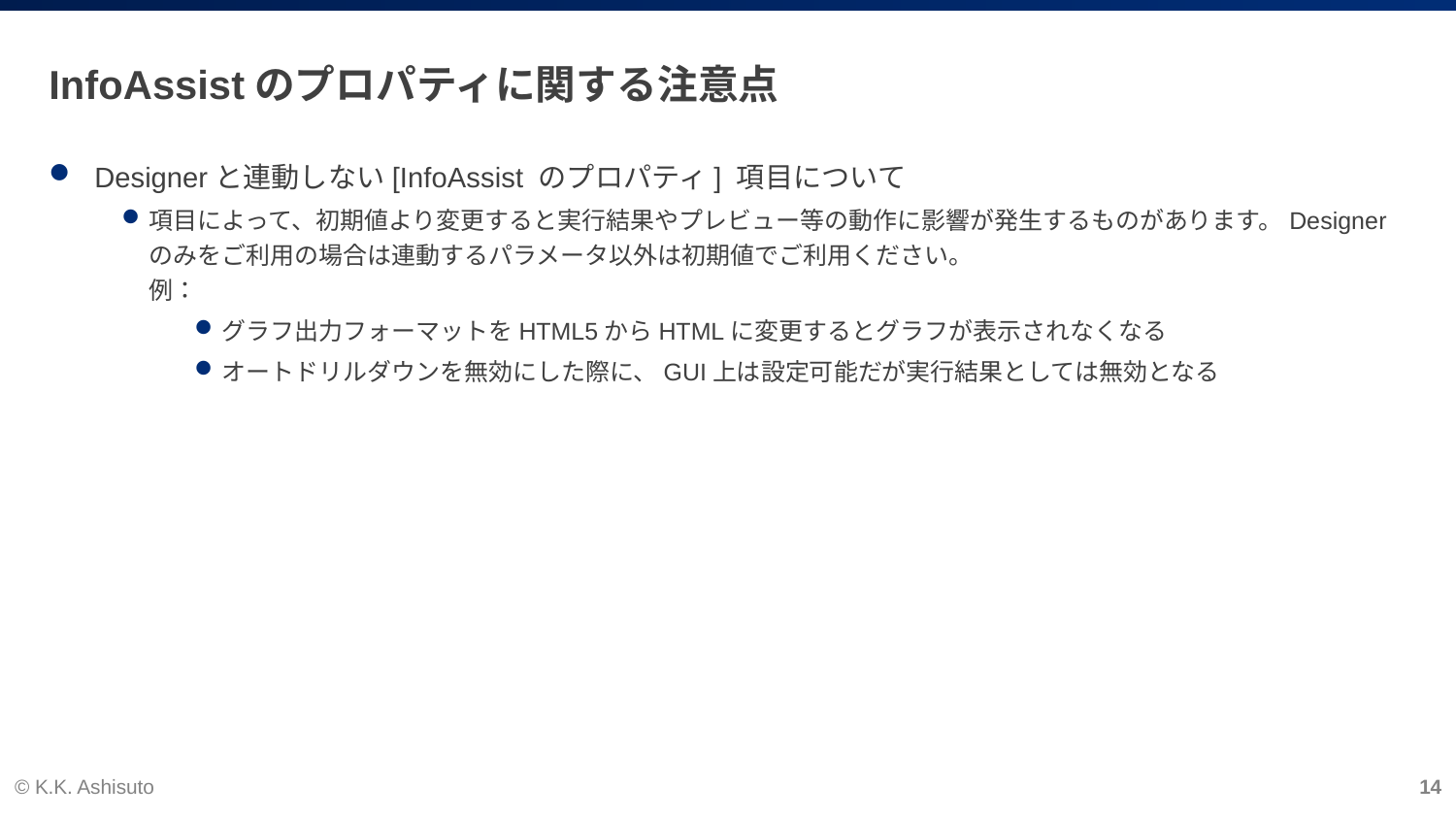

# InfoAssistのプロパティに関する注意点
Designerと連動しない[InfoAssist のプロパティ] 項目について
項目によって、初期値より変更すると実行結果やプレビュー等の動作に影響が発生するものがあります。Designerのみをご利用の場合は連動するパラメータ以外は初期値でご利用ください。
例：
グラフ出力フォーマットをHTML5からHTMLに変更するとグラフが表示されなくなる
オートドリルダウンを無効にした際に、GUI上は設定可能だが実行結果としては無効となる
© K.K. Ashisuto
14